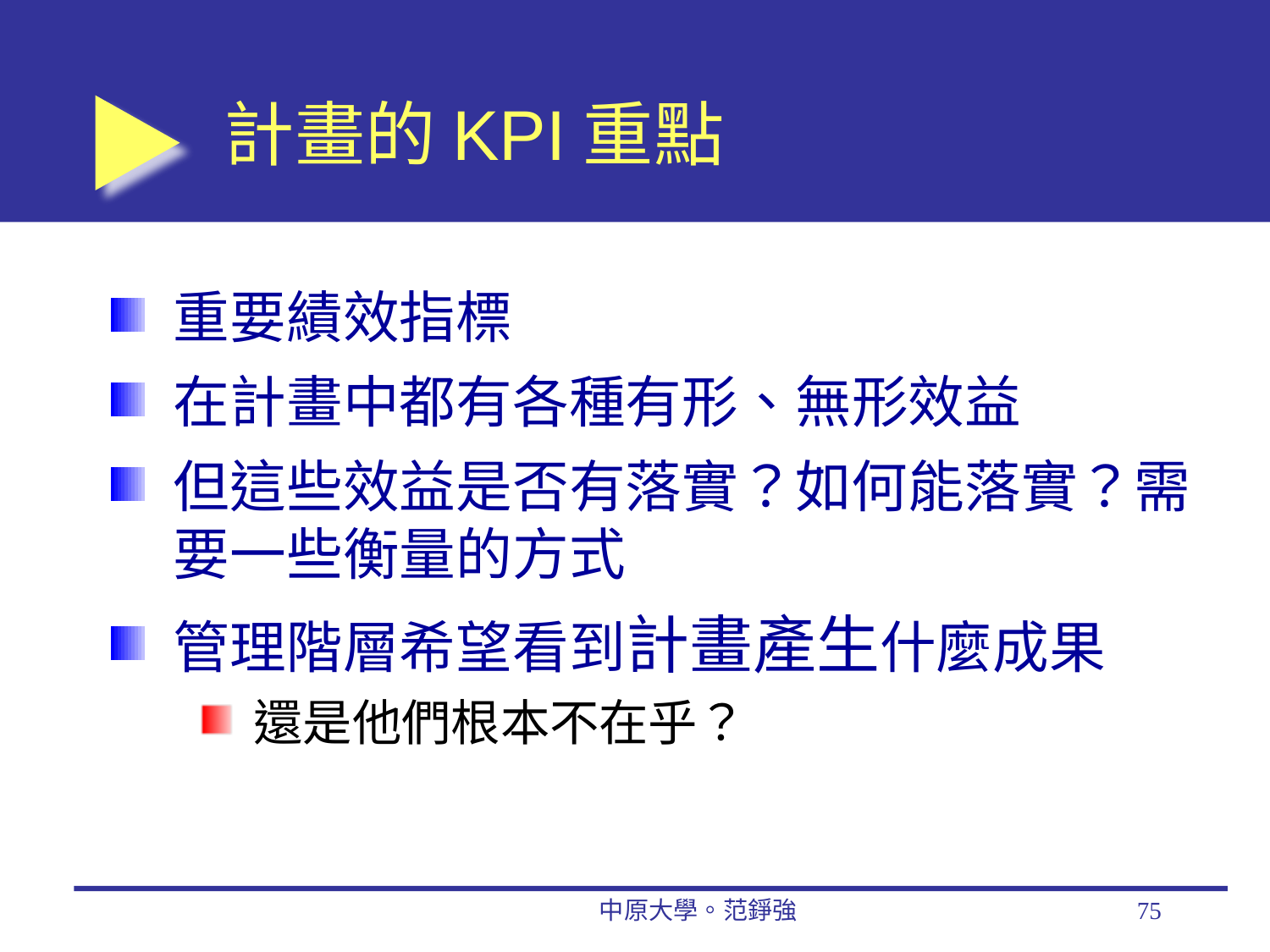

# 計畫的KPI重點
重要績效指標
在計畫中都有各種有形、無形效益
但這些效益是否有落實？如何能落實？需要一些衡量的方式
管理階層希望看到計畫產生什麼成果
還是他們根本不在乎？
中原大學。范錚強
75